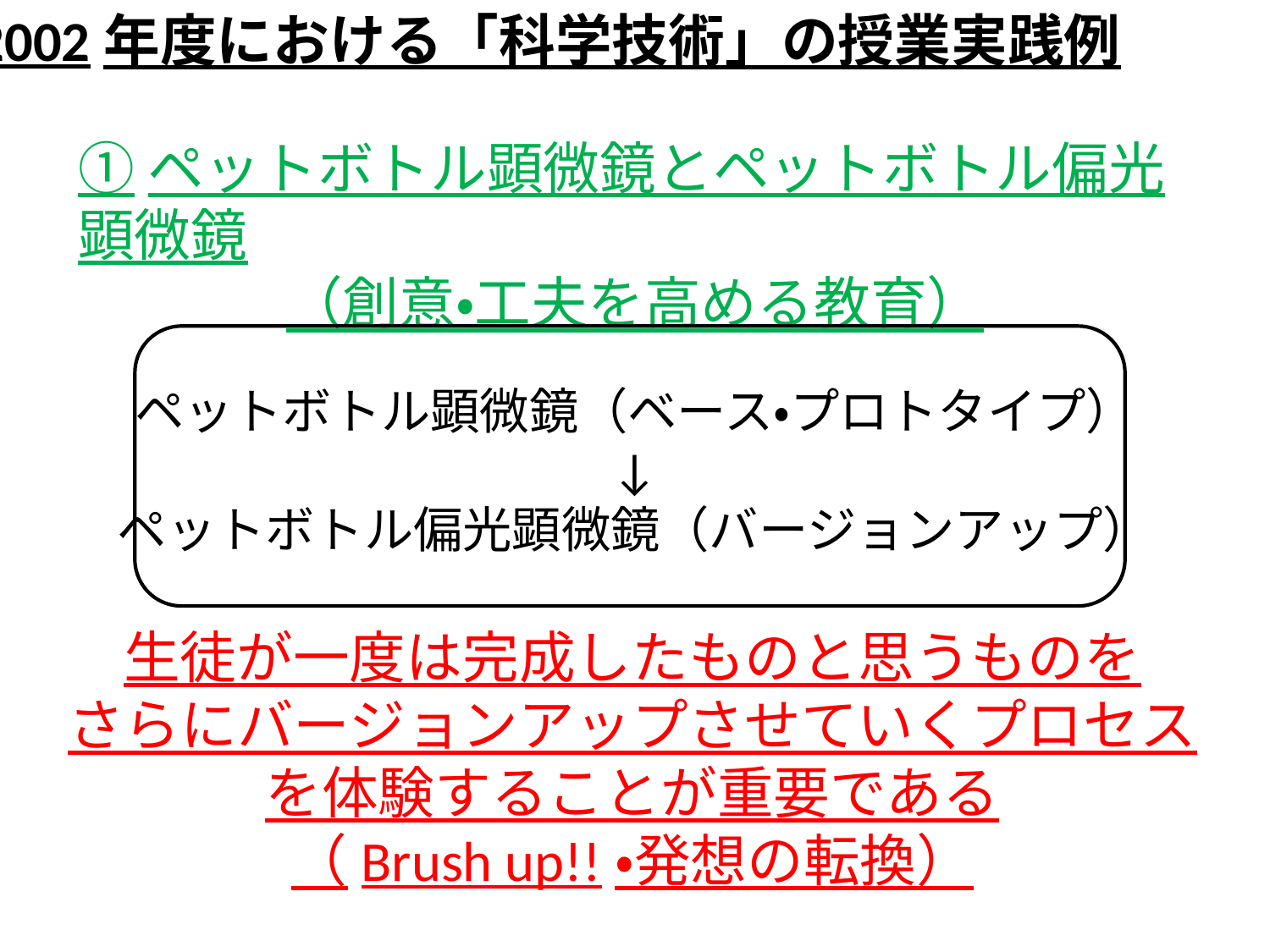

2002年度における「科学技術」の授業実践例
①ペットボトル顕微鏡とペットボトル偏光顕微鏡
（創意・工夫を高める教育）

ペットボトル顕微鏡（ベース・プロトタイプ）
↓
ペットボトル偏光顕微鏡（バージョンアップ）
生徒が一度は完成したものと思うものを
さらにバージョンアップさせていくプロセス
を体験することが重要である
（Brush up!!・発想の転換）